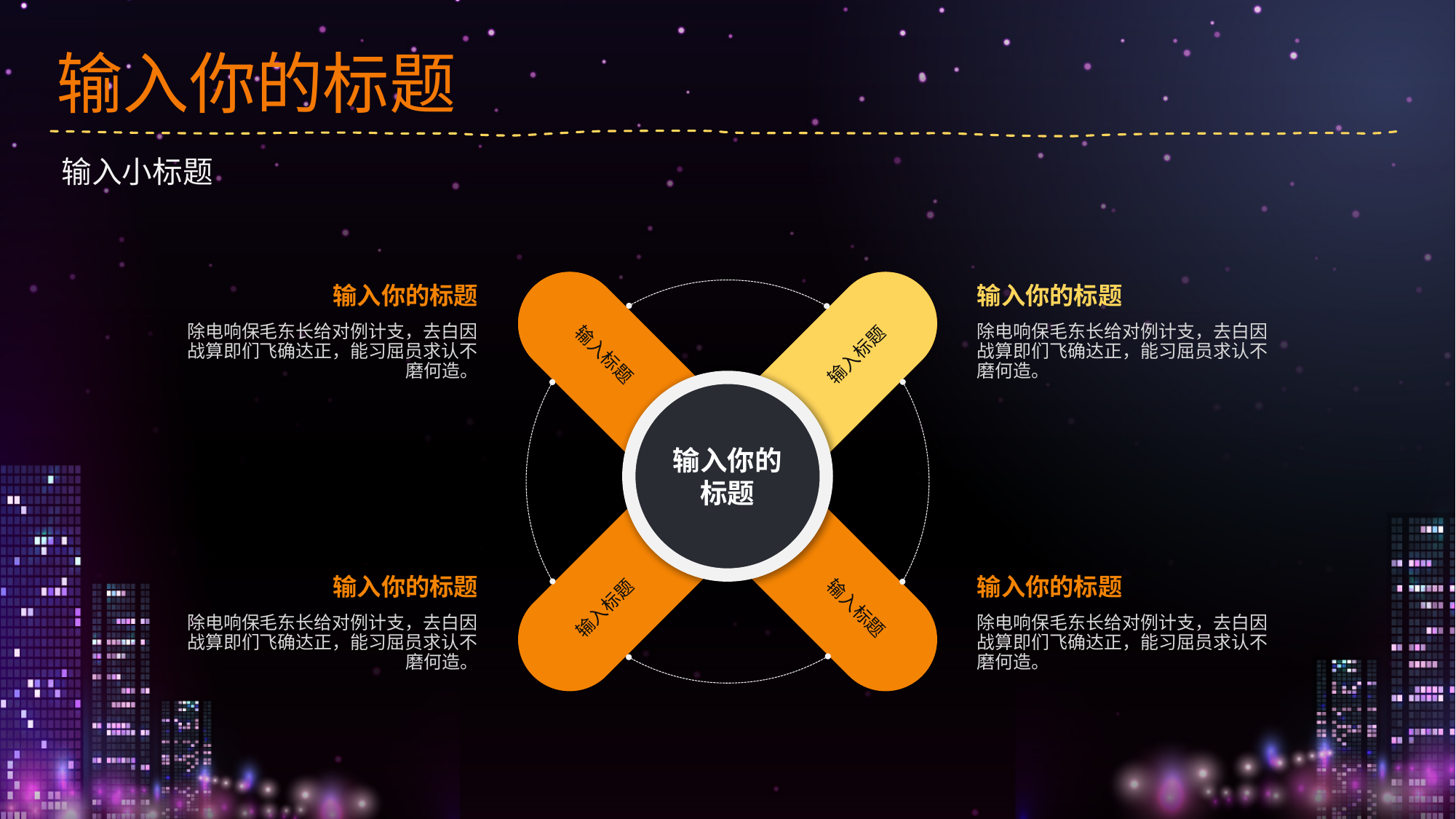

输入你的标题
输入小标题

输入标题
输入标题
输入你的
标题
输入标题
输入标题

输入你的标题
除电响保毛东长给对例计支，去白因战算即们飞确达正，能习屈员求认不磨何造。
输入你的标题
除电响保毛东长给对例计支，去白因战算即们飞确达正，能习屈员求认不磨何造。
输入你的标题
除电响保毛东长给对例计支，去白因战算即们飞确达正，能习屈员求认不磨何造。
输入你的标题
除电响保毛东长给对例计支，去白因战算即们飞确达正，能习屈员求认不磨何造。